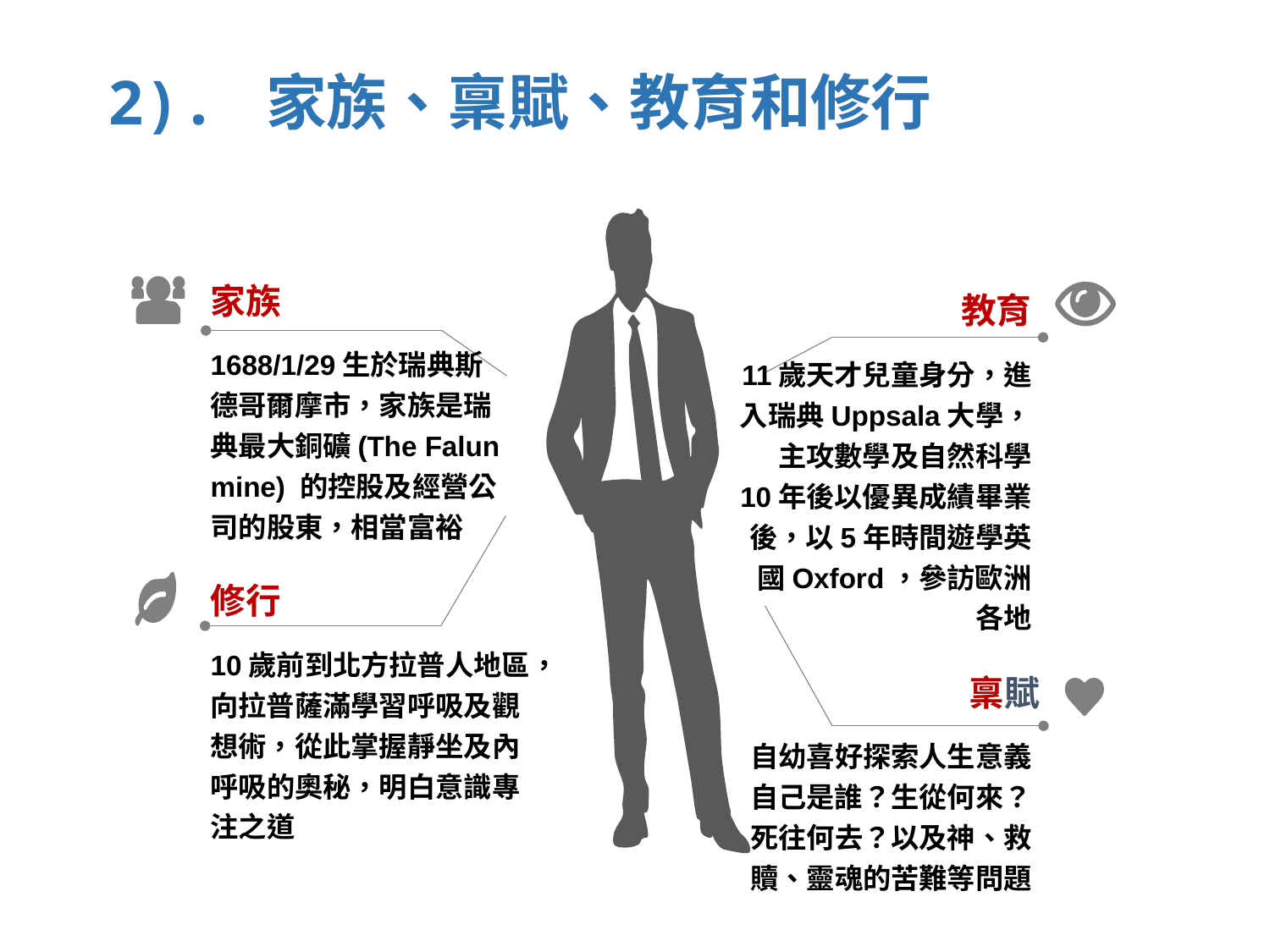

2). 家族、稟賦、教育和修行

家族
1688/1/29生於瑞典斯德哥爾摩市，家族是瑞典最大銅礦(The Falun mine) 的控股及經營公司的股東，相當富裕

教育
11歲天才兒童身分，進入瑞典Uppsala大學，主攻數學及自然科學
10年後以優異成績畢業後，以5年時間遊學英國Oxford，參訪歐洲各地

修行
10歲前到北方拉普人地區，向拉普薩滿學習呼吸及觀想術，從此掌握靜坐及內呼吸的奧秘，明白意識專注之道

稟賦
自幼喜好探索人生意義
自己是誰？生從何來？死往何去？以及神、救贖、靈魂的苦難等問題